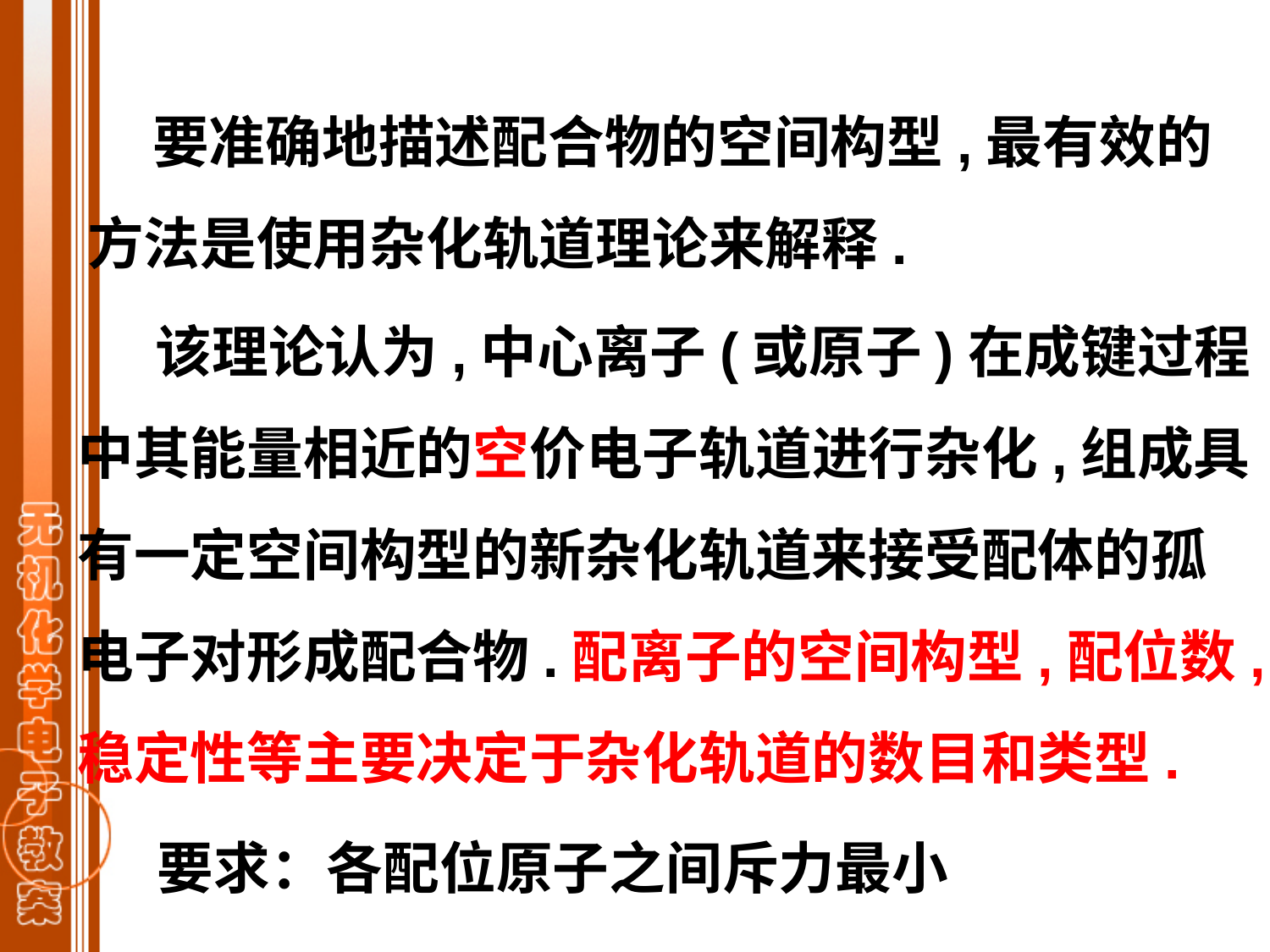

要准确地描述配合物的空间构型,最有效的方法是使用杂化轨道理论来解释.
     该理论认为,中心离子(或原子)在成键过程中其能量相近的空价电子轨道进行杂化,组成具有一定空间构型的新杂化轨道来接受配体的孤电子对形成配合物.配离子的空间构型,配位数,稳定性等主要决定于杂化轨道的数目和类型.
要求：各配位原子之间斥力最小
5